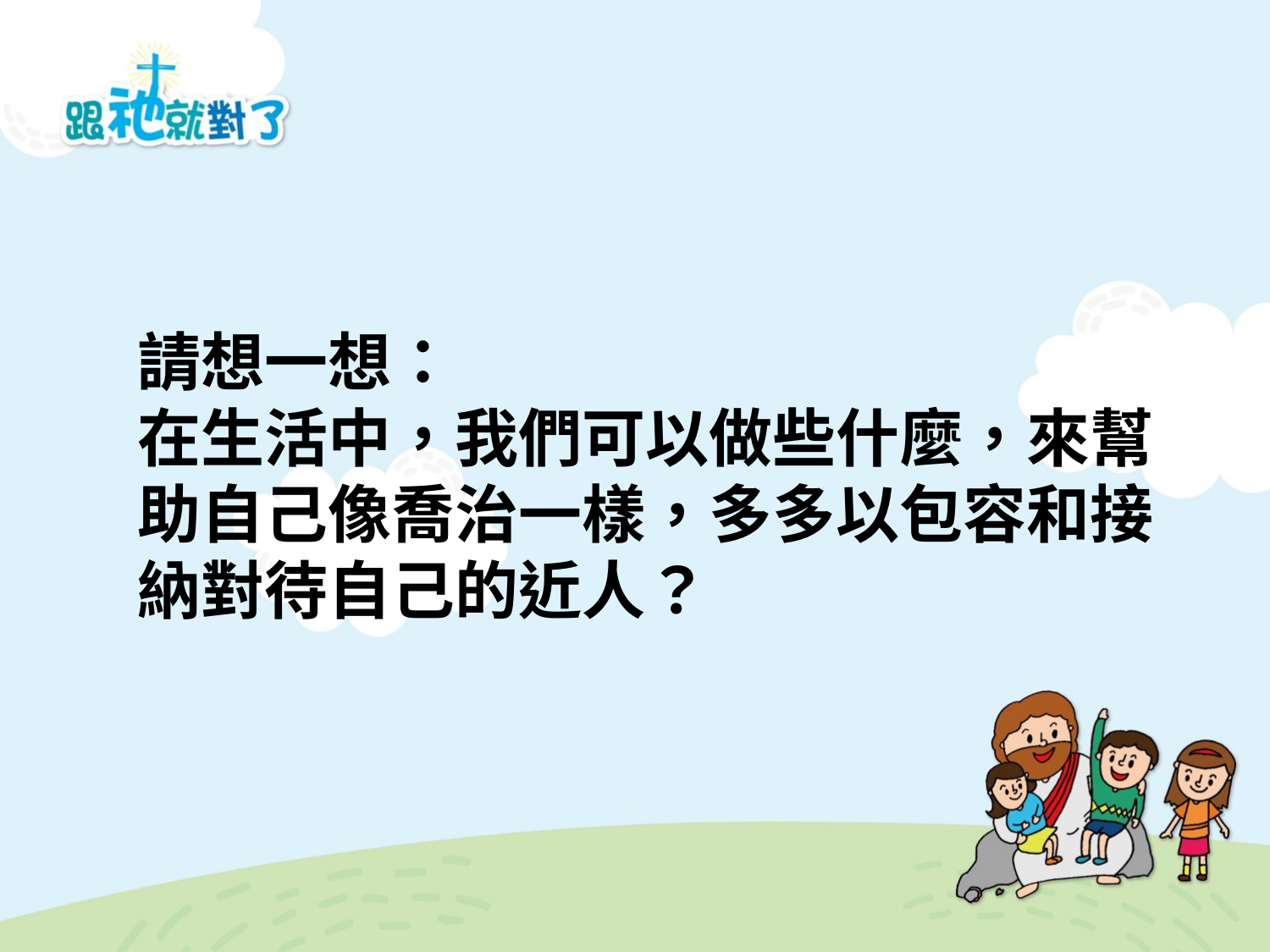

請想一想：
在生活中，我們可以做些什麼，來幫助自己像喬治一樣，多多以包容和接納對待自己的近人？